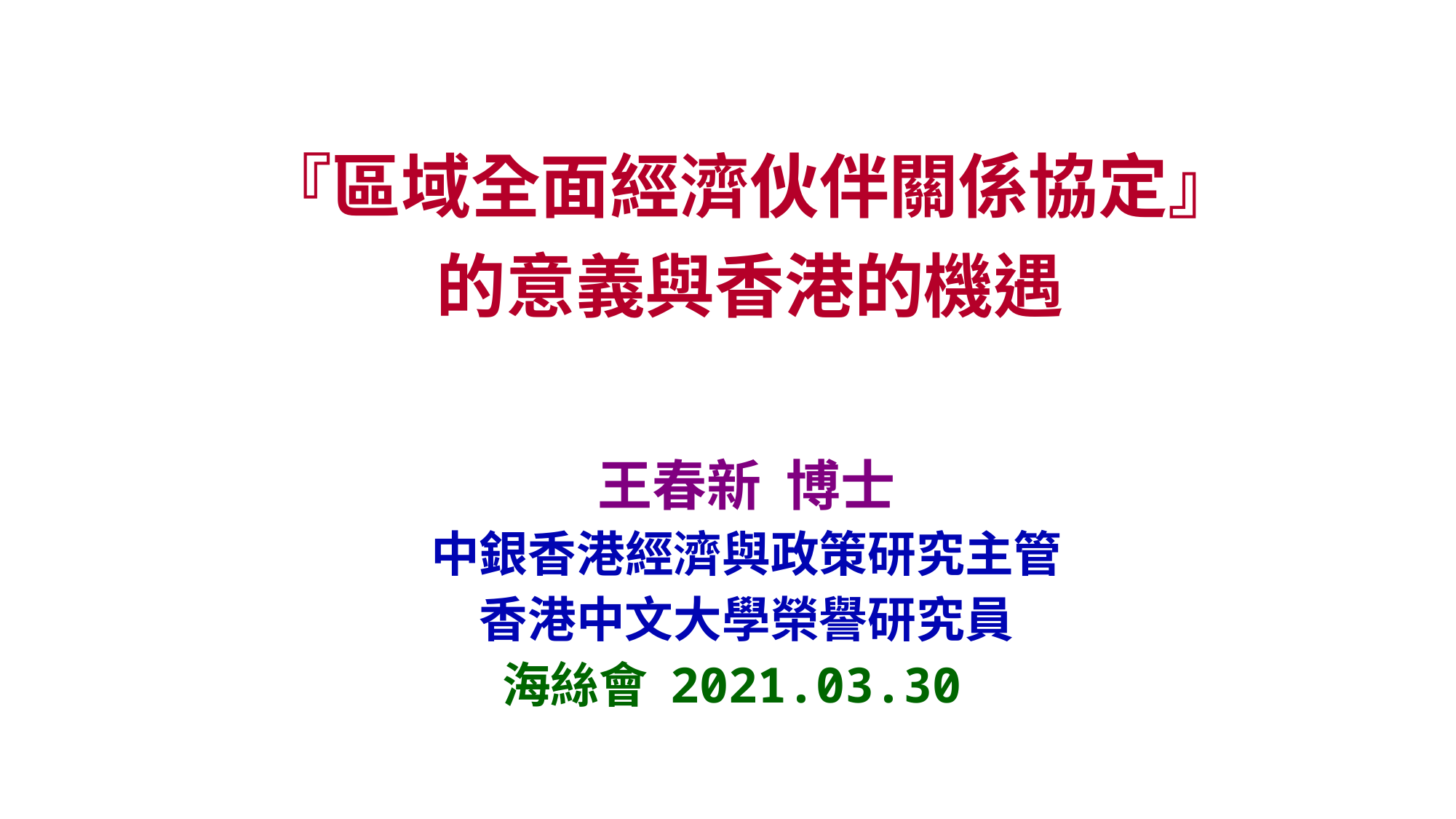

# 『區域全面經濟伙伴關係協定』 的意義與香港的機遇

王春新  博士
中銀香港經濟與政策研究主管
香港中文大學榮譽研究員
海絲會 2021.03.30